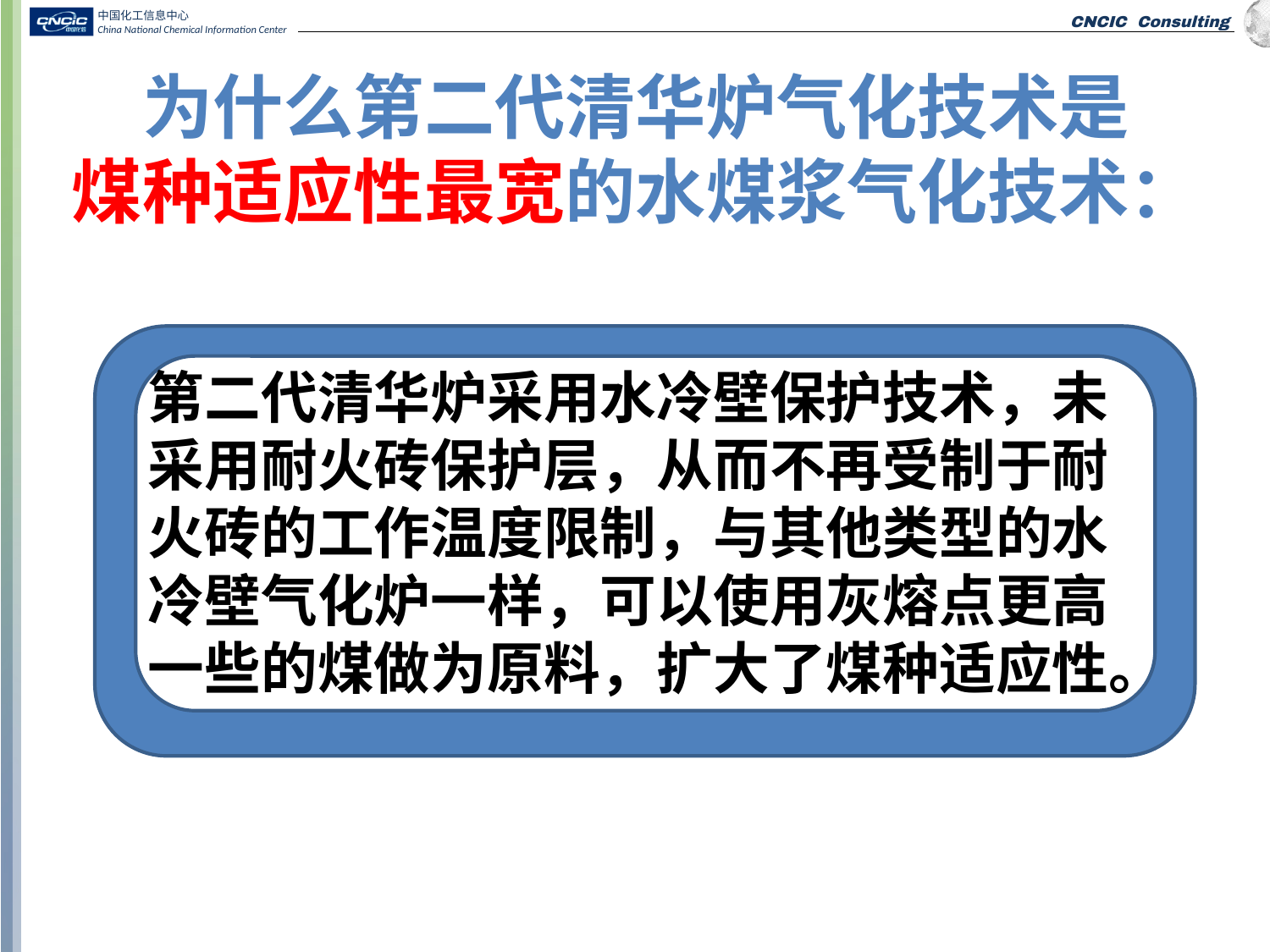

为什么第二代清华炉气化技术是
煤种适应性最宽的水煤浆气化技术：

第二代清华炉采用水冷壁保护技术，未采用耐火砖保护层，从而不再受制于耐火砖的工作温度限制，与其他类型的水冷壁气化炉一样，可以使用灰熔点更高一些的煤做为原料，扩大了煤种适应性。